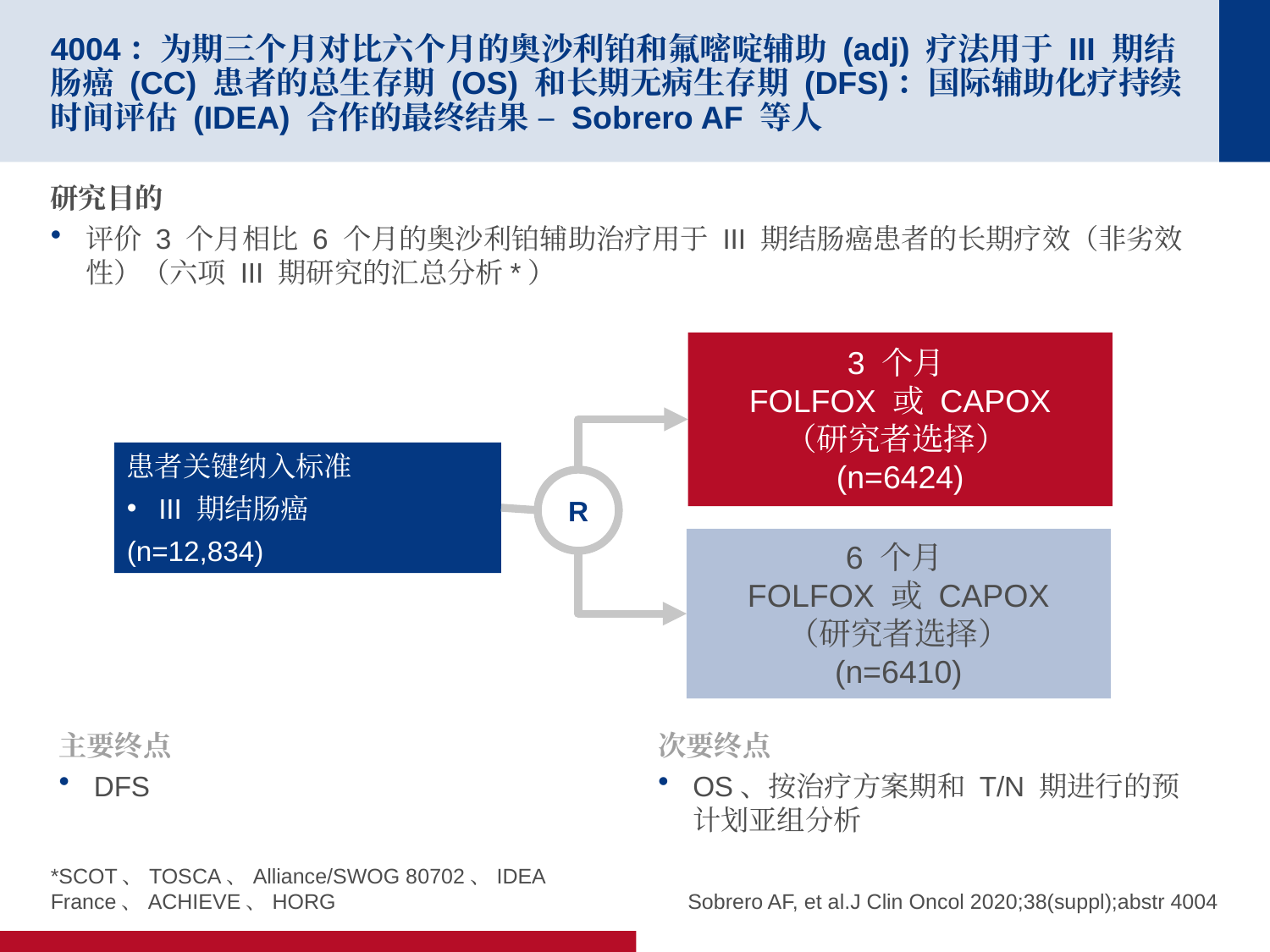

# 4004：为期三个月对比六个月的奥沙利铂和氟嘧啶辅助 (adj) 疗法用于 III 期结肠癌 (CC) 患者的总生存期 (OS) 和长期无病生存期 (DFS)：国际辅助化疗持续时间评估 (IDEA) 合作的最终结果 – Sobrero AF 等人
研究目的
评价 3 个月相比 6 个月的奥沙利铂辅助治疗用于 III 期结肠癌患者的长期疗效（非劣效性）（六项 III 期研究的汇总分析*）
3 个月
FOLFOX 或 CAPOX
（研究者选择）
(n=6424)
患者关键纳入标准
III 期结肠癌
(n=12,834)
R
6 个月
FOLFOX 或 CAPOX
（研究者选择）
(n=6410)
主要终点
DFS
次要终点
OS、按治疗方案期和 T/N 期进行的预计划亚组分析
*SCOT、TOSCA、Alliance/SWOG 80702、IDEA France、ACHIEVE、HORG
Sobrero AF, et al.J Clin Oncol 2020;38(suppl);abstr 4004